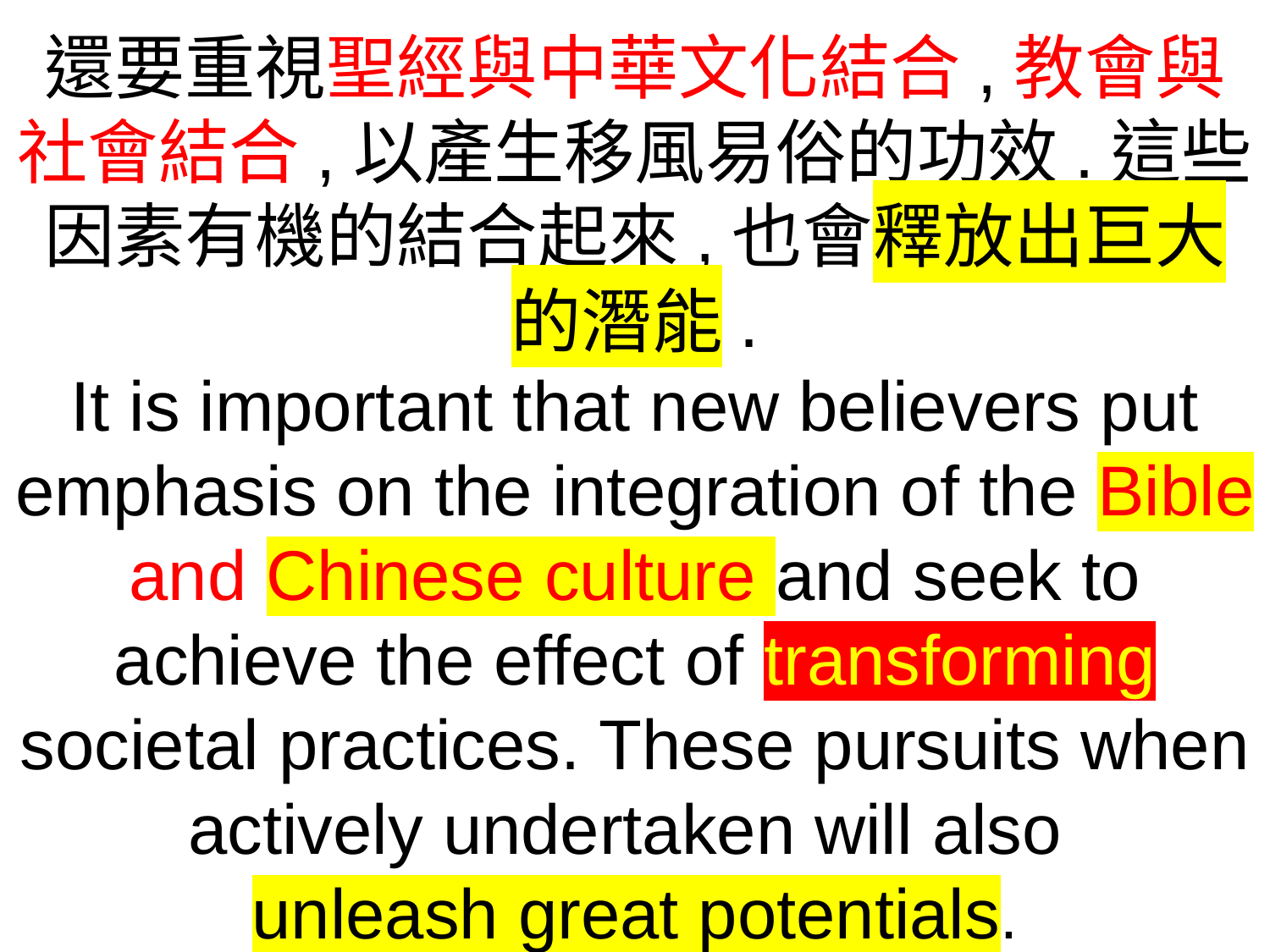

還要重視聖經與中華文化結合,教會與社會結合,以產生移風易俗的功效.這些因素有機的結合起來,也會釋放出巨大的潛能.
It is important that new believers put emphasis on the integration of the Bible and Chinese culture and seek to achieve the effect of transforming societal practices. These pursuits when actively undertaken will also
unleash great potentials.